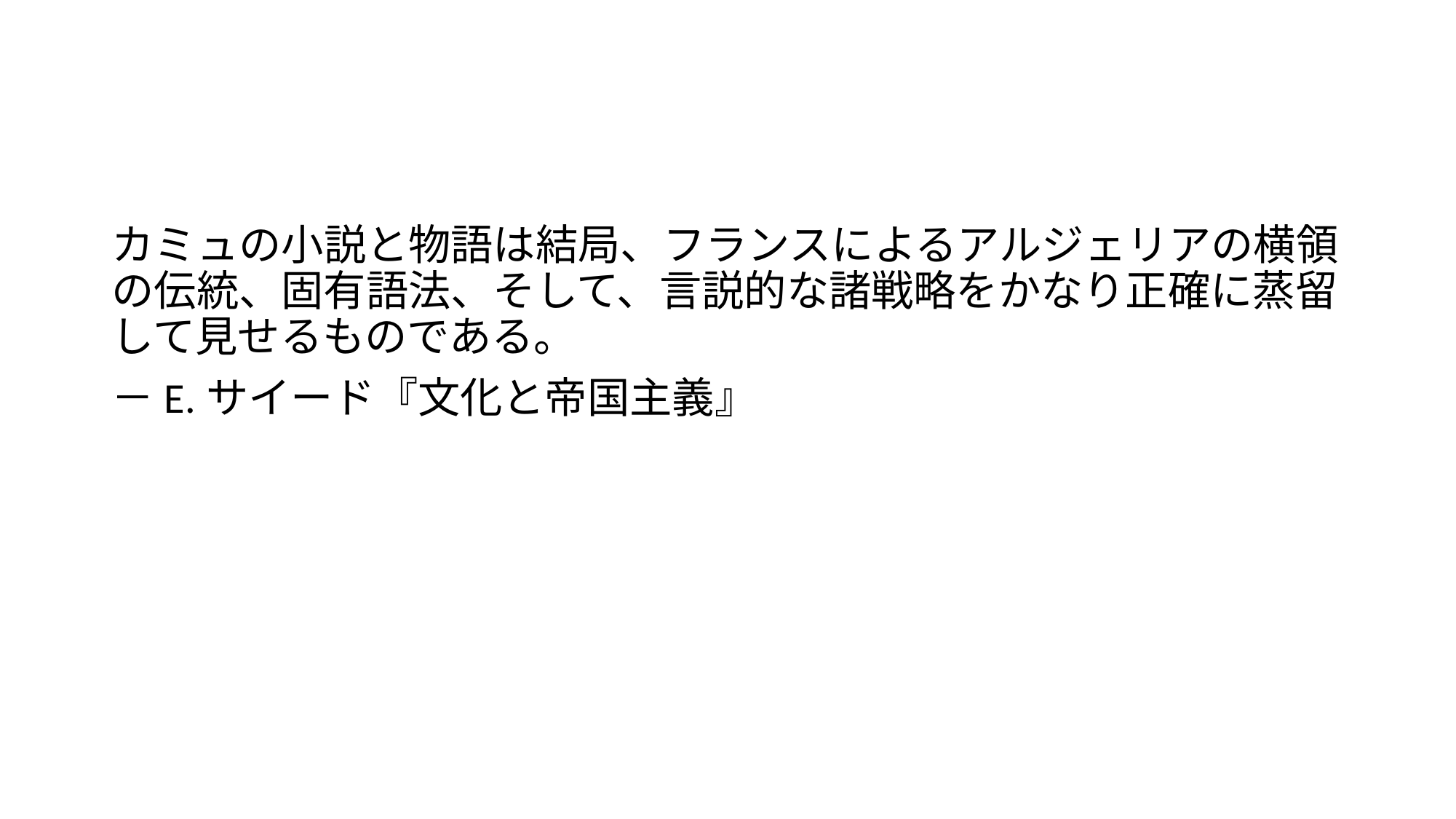

#
カミュの小説と物語は結局、フランスによるアルジェリアの横領の伝統、固有語法、そして、言説的な諸戦略をかなり正確に蒸留して見せるものである。
－E.サイード『文化と帝国主義』